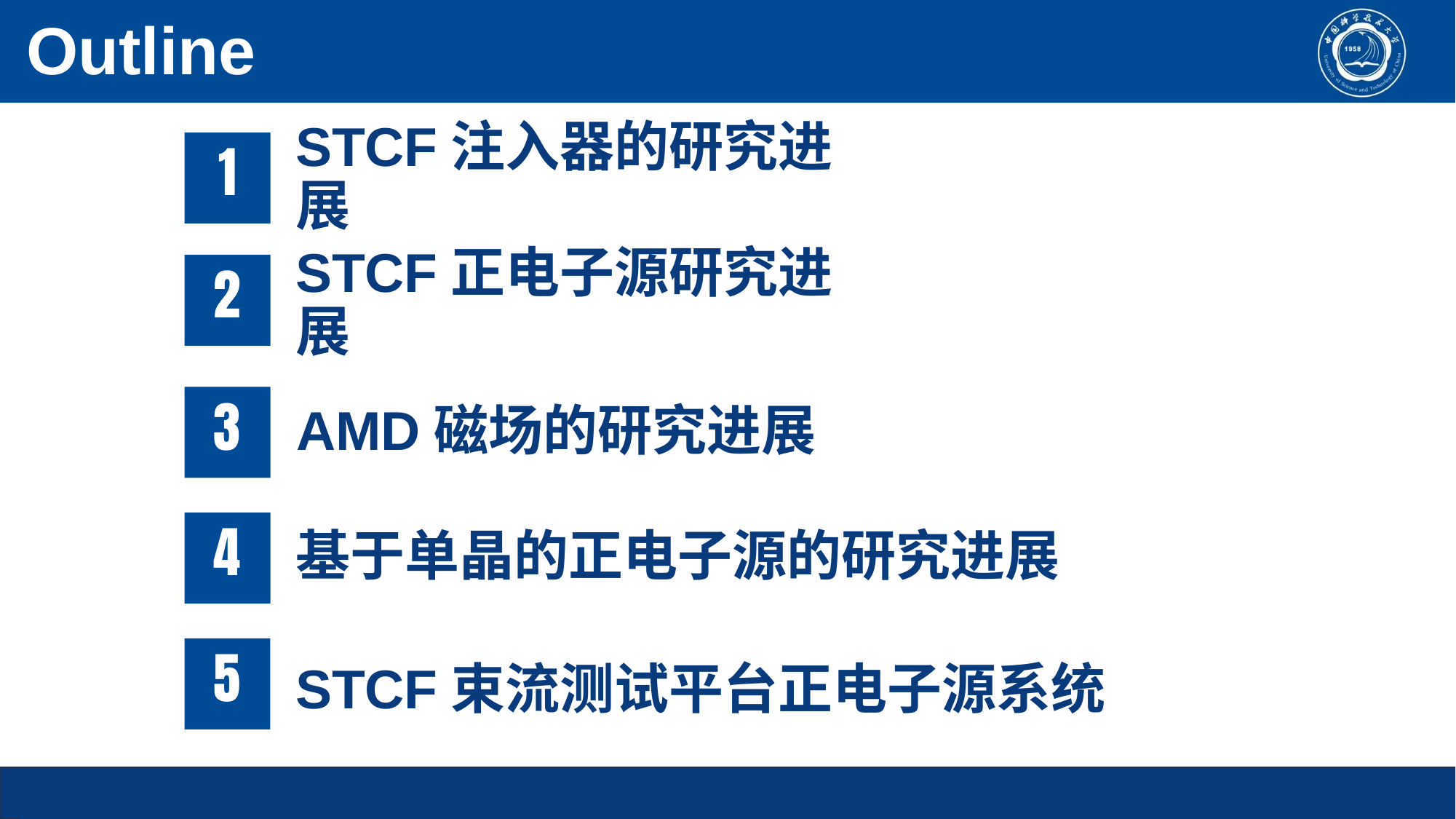

# Outline
1
STCF注入器的研究进展
2
STCF正电子源研究进展
3
AMD磁场的研究进展
4
基于单晶的正电子源的研究进展
5
STCF束流测试平台正电子源系统